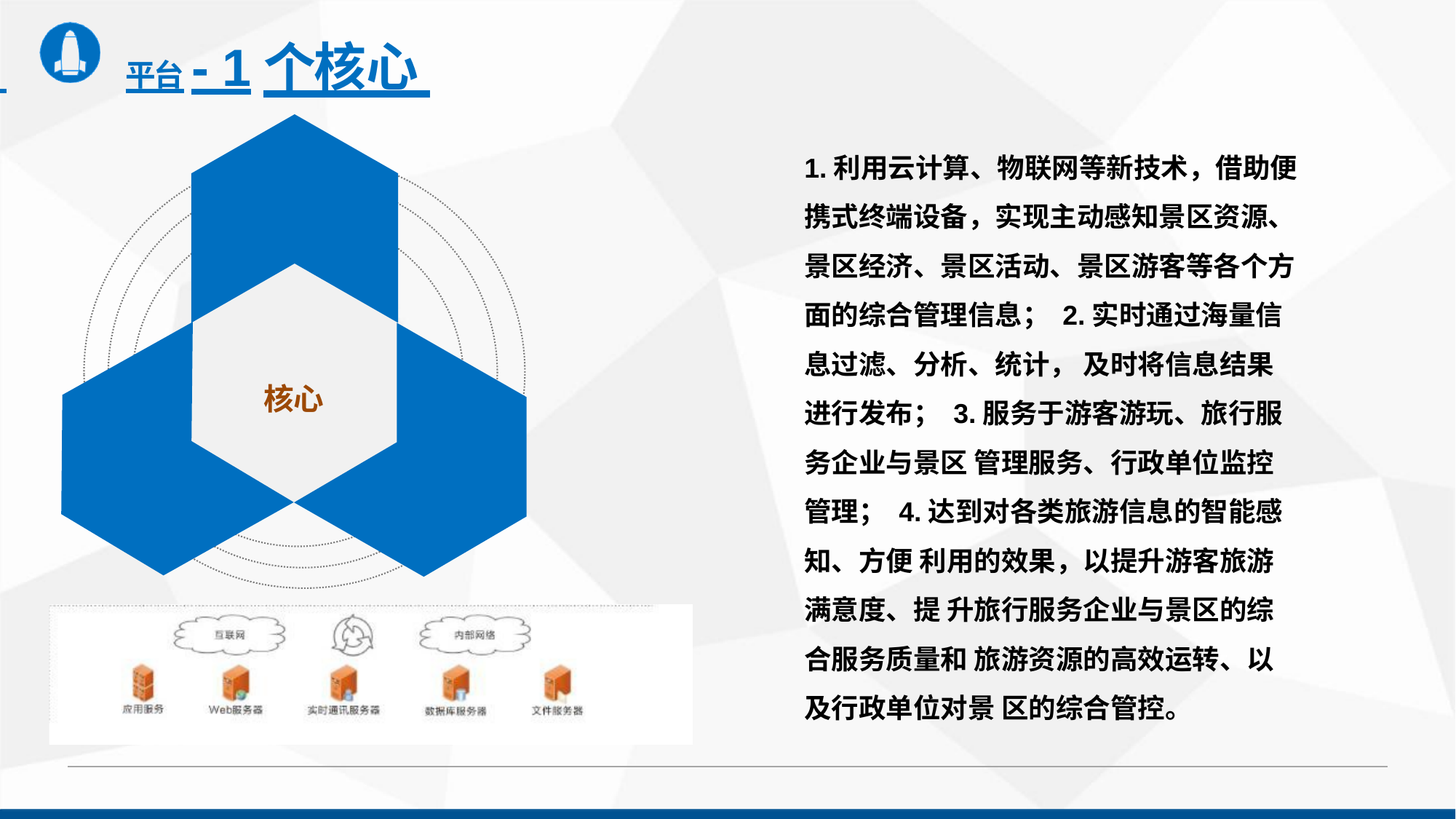

# 平台- 1个核心

1.利用云计算、物联网等新技术，借助便 携式终端设备，实现主动感知景区资源、 景区经济、景区活动、景区游客等各个方 面的综合管理信息； 2.实时通过海量信息过滤、分析、统计， 及时将信息结果进行发布； 3.服务于游客游玩、旅行服务企业与景区 管理服务、行政单位监控管理； 4.达到对各类旅游信息的智能感知、方便 利用的效果，以提升游客旅游满意度、提 升旅行服务企业与景区的综合服务质量和 旅游资源的高效运转、以及行政单位对景 区的综合管控。

核心